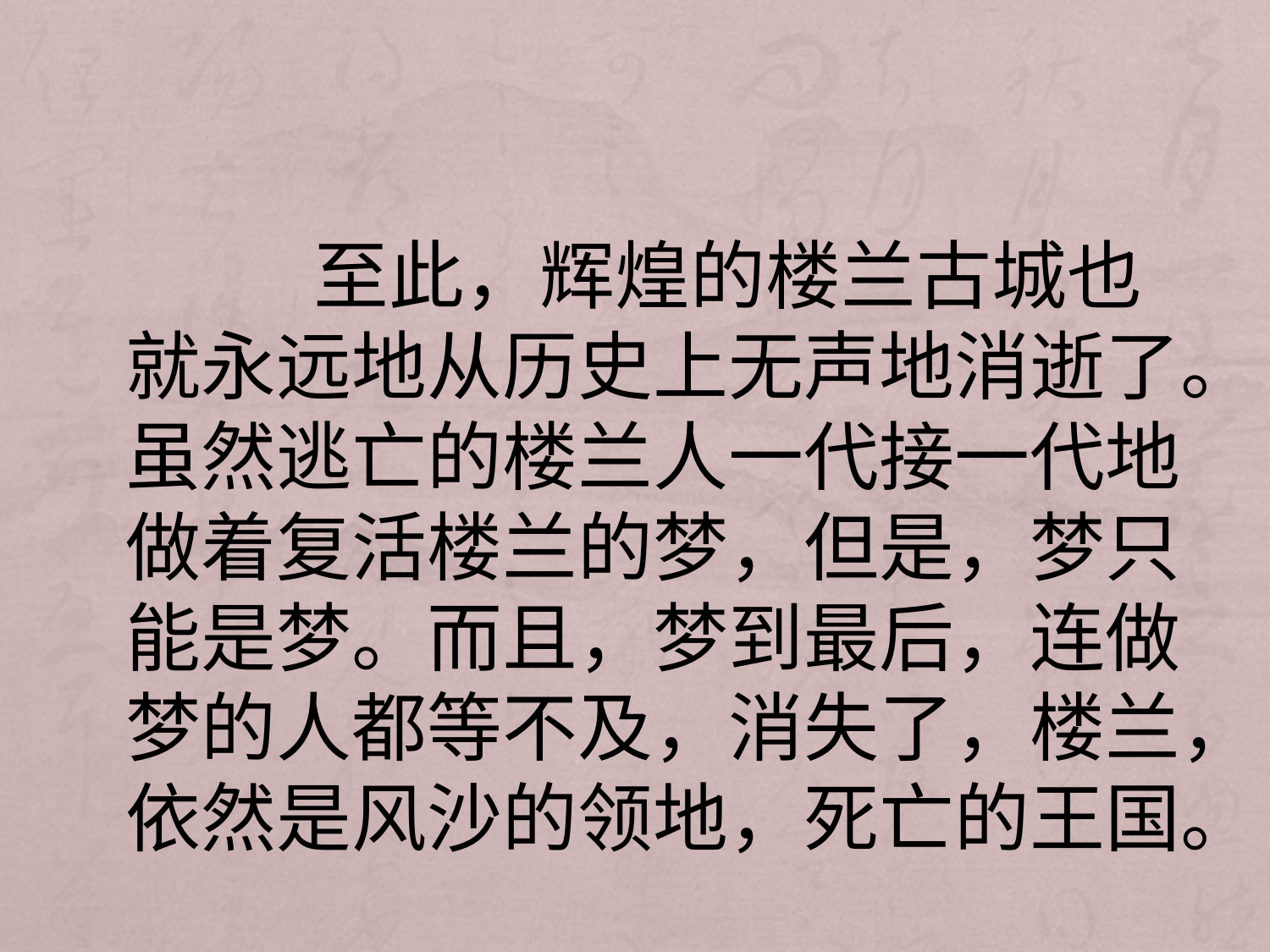

#
             至此，辉煌的楼兰古城也就永远地从历史上无声地消逝了。虽然逃亡的楼兰人一代接一代地做着复活楼兰的梦，但是，梦只能是梦。而且，梦到最后，连做梦的人都等不及，消失了，楼兰，依然是风沙的领地，死亡的王国。